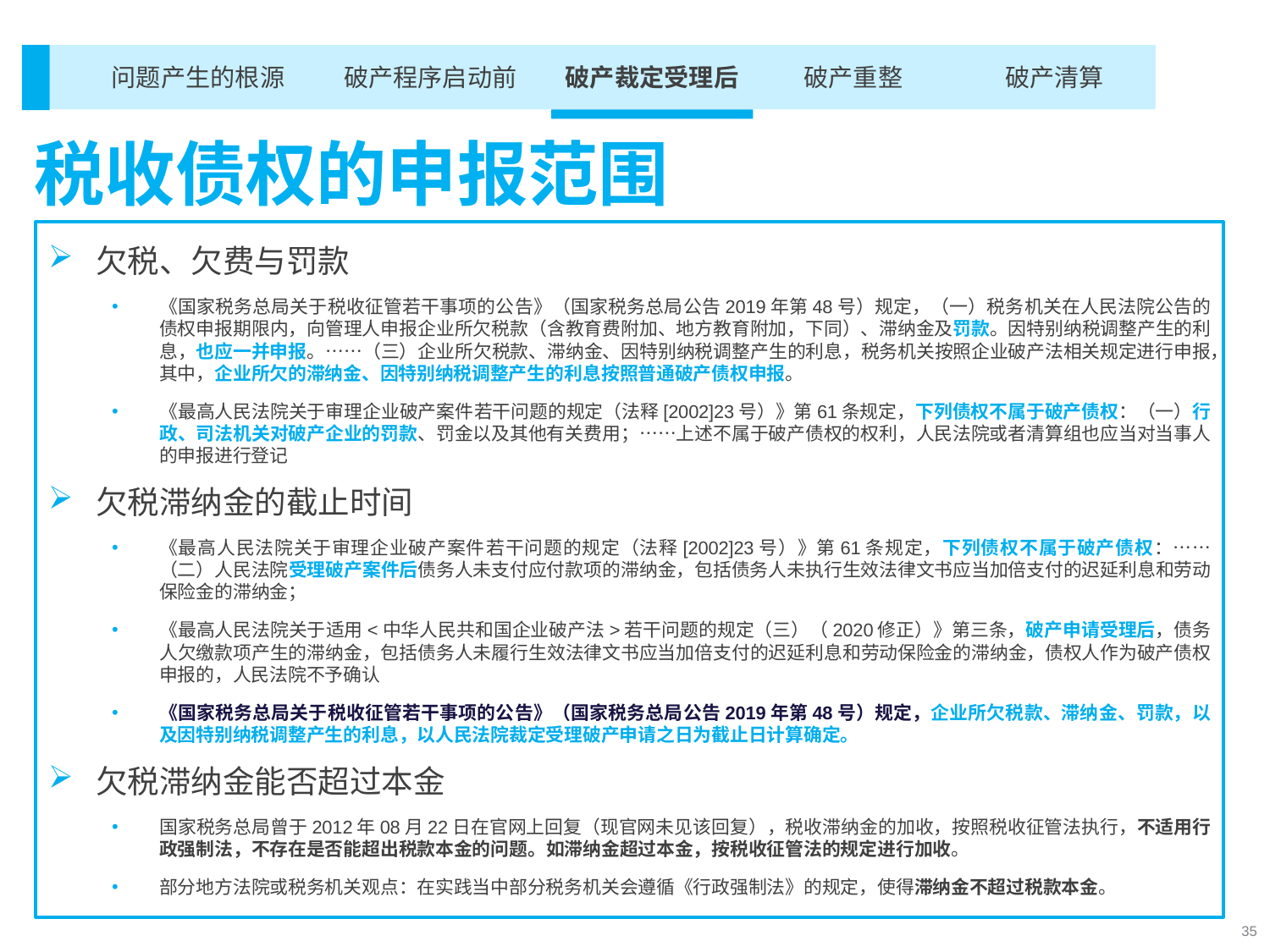

破产重整
破产清算
破产裁定受理后
破产程序启动前
问题产生的根源

税收债权的申报范围
欠税、欠费与罚款
《国家税务总局关于税收征管若干事项的公告》（国家税务总局公告2019年第48号）规定，（一）税务机关在人民法院公告的债权申报期限内，向管理人申报企业所欠税款（含教育费附加、地方教育附加，下同）、滞纳金及罚款。因特别纳税调整产生的利息，也应一并申报。……（三）企业所欠税款、滞纳金、因特别纳税调整产生的利息，税务机关按照企业破产法相关规定进行申报，其中，企业所欠的滞纳金、因特别纳税调整产生的利息按照普通破产债权申报。
《最高人民法院关于审理企业破产案件若干问题的规定（法释[2002]23号）》第61条规定，下列债权不属于破产债权：（一）行政、司法机关对破产企业的罚款、罚金以及其他有关费用；……上述不属于破产债权的权利，人民法院或者清算组也应当对当事人的申报进行登记
欠税滞纳金的截止时间
《最高人民法院关于审理企业破产案件若干问题的规定（法释[2002]23号）》第61条规定，下列债权不属于破产债权：……（二）人民法院受理破产案件后债务人未支付应付款项的滞纳金，包括债务人未执行生效法律文书应当加倍支付的迟延利息和劳动保险金的滞纳金；
《最高人民法院关于适用<中华人民共和国企业破产法>若干问题的规定（三）（2020修正）》第三条，破产申请受理后，债务人欠缴款项产生的滞纳金，包括债务人未履行生效法律文书应当加倍支付的迟延利息和劳动保险金的滞纳金，债权人作为破产债权申报的，人民法院不予确认
《国家税务总局关于税收征管若干事项的公告》（国家税务总局公告2019年第48号）规定，企业所欠税款、滞纳金、罚款，以及因特别纳税调整产生的利息，以人民法院裁定受理破产申请之日为截止日计算确定。
欠税滞纳金能否超过本金
国家税务总局曾于2012年08月22日在官网上回复（现官网未见该回复），税收滞纳金的加收，按照税收征管法执行，不适用行政强制法，不存在是否能超出税款本金的问题。如滞纳金超过本金，按税收征管法的规定进行加收。
部分地方法院或税务机关观点：在实践当中部分税务机关会遵循《行政强制法》的规定，使得滞纳金不超过税款本金。
35